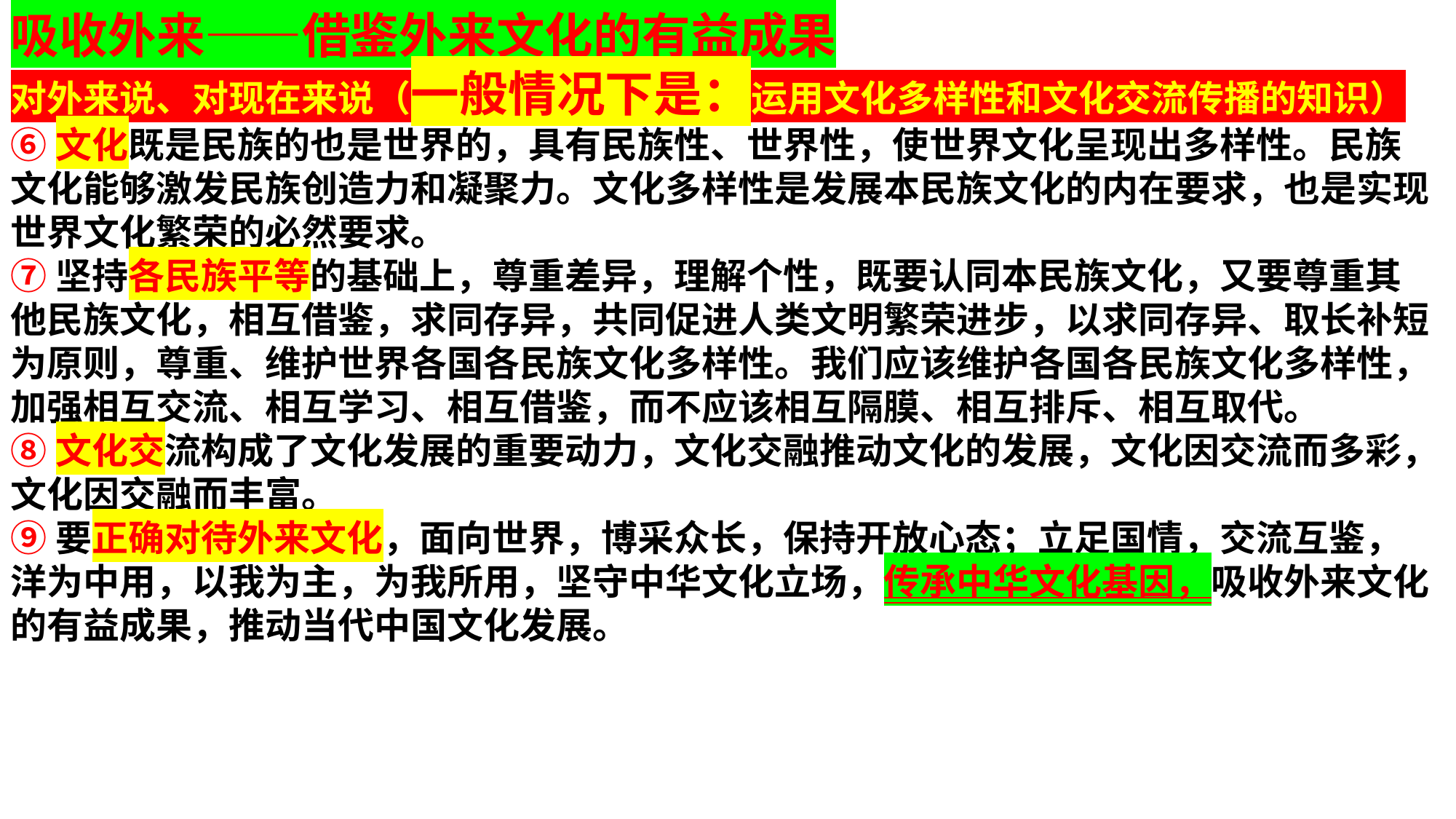

吸收外来——借鉴外来文化的有益成果
对外来说、对现在来说（一般情况下是：运用文化多样性和文化交流传播的知识）
⑥文化既是民族的也是世界的，具有民族性、世界性，使世界文化呈现出多样性。民族文化能够激发民族创造力和凝聚力。文化多样性是发展本民族文化的内在要求，也是实现世界文化繁荣的必然要求。
⑦坚持各民族平等的基础上，尊重差异，理解个性，既要认同本民族文化，又要尊重其他民族文化，相互借鉴，求同存异，共同促进人类文明繁荣进步，以求同存异、取长补短为原则，尊重、维护世界各国各民族文化多样性。我们应该维护各国各民族文化多样性，加强相互交流、相互学习、相互借鉴，而不应该相互隔膜、相互排斥、相互取代。
⑧文化交流构成了文化发展的重要动力，文化交融推动文化的发展，文化因交流而多彩，文化因交融而丰富。
⑨要正确对待外来文化，面向世界，博采众长，保持开放心态；立足国情，交流互鉴，洋为中用，以我为主，为我所用，坚守中华文化立场，传承中华文化基因，吸收外来文化的有益成果，推动当代中国文化发展。